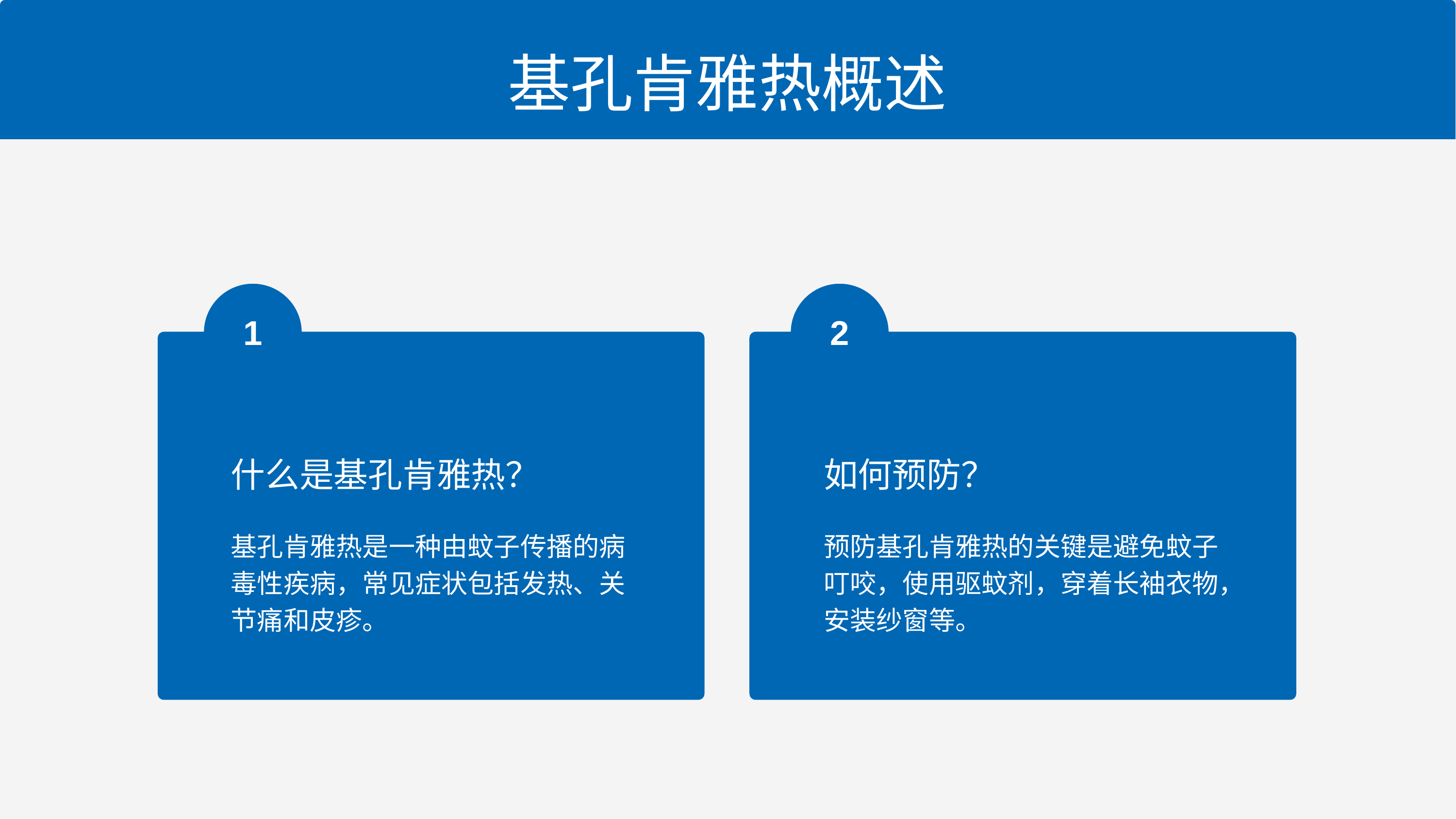

基孔肯雅热概述

1

2

什么是基孔肯雅热？
基孔肯雅热是一种由蚊子传播的病毒性疾病，常见症状包括发热、关节痛和皮疹。
如何预防？
预防基孔肯雅热的关键是避免蚊子叮咬，使用驱蚊剂，穿着长袖衣物，安装纱窗等。